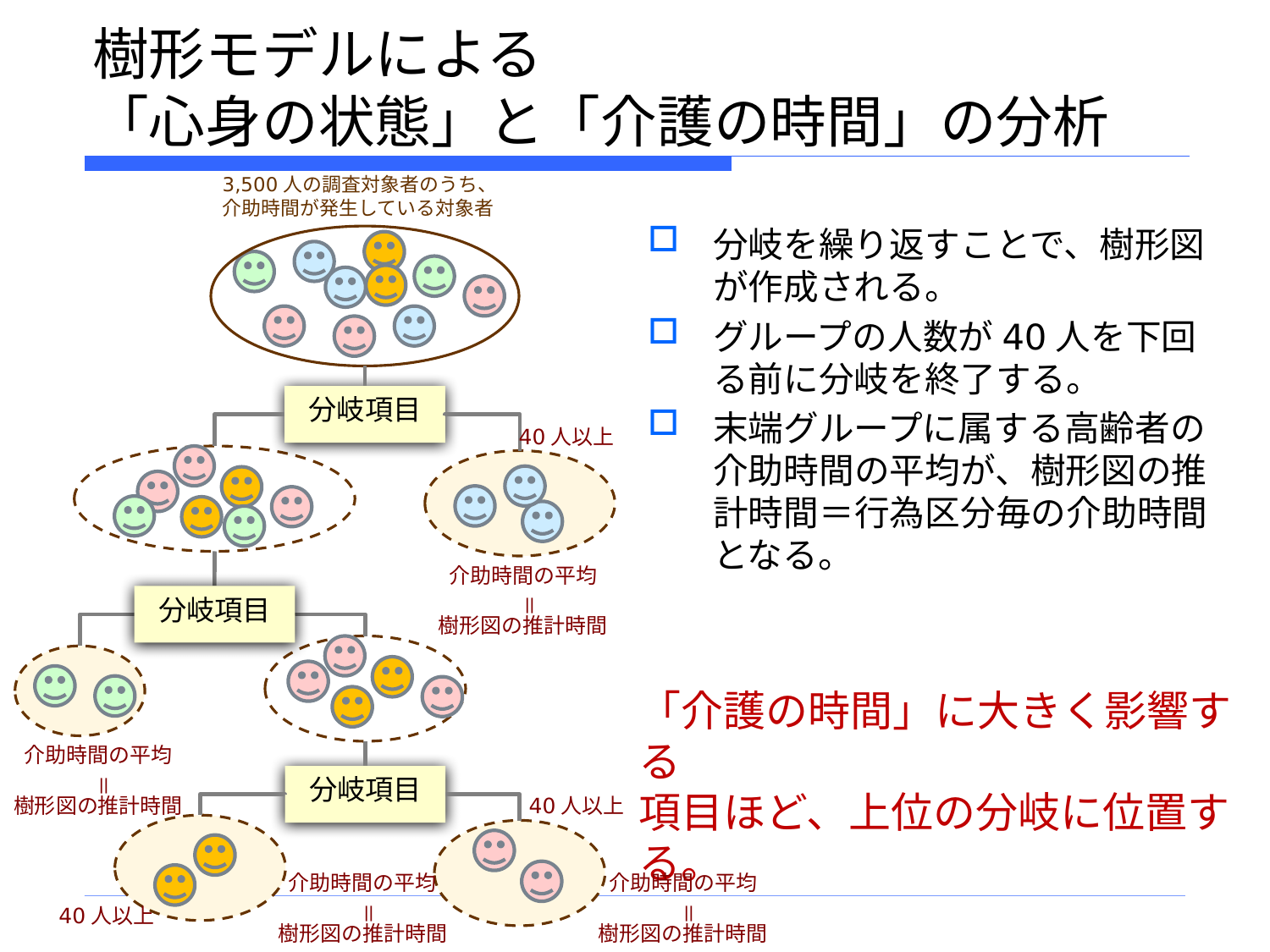

# 樹形モデルによる 「心身の状態」と「介護の時間」の分析
3,500人の調査対象者のうち、
介助時間が発生している対象者
分岐を繰り返すことで、樹形図が作成される。
グループの人数が40人を下回る前に分岐を終了する。
末端グループに属する高齢者の介助時間の平均が、樹形図の推計時間＝行為区分毎の介助時間となる。

分岐項目
40人以上

介助時間の平均
＝
分岐項目
樹形図の推計時間

「介護の時間」に大きく影響する
項目ほど、上位の分岐に位置する。

介助時間の平均
＝
分岐項目
樹形図の推計時間
40人以上

介助時間の平均
介助時間の平均

＝
＝
40人以上
樹形図の推計時間
樹形図の推計時間